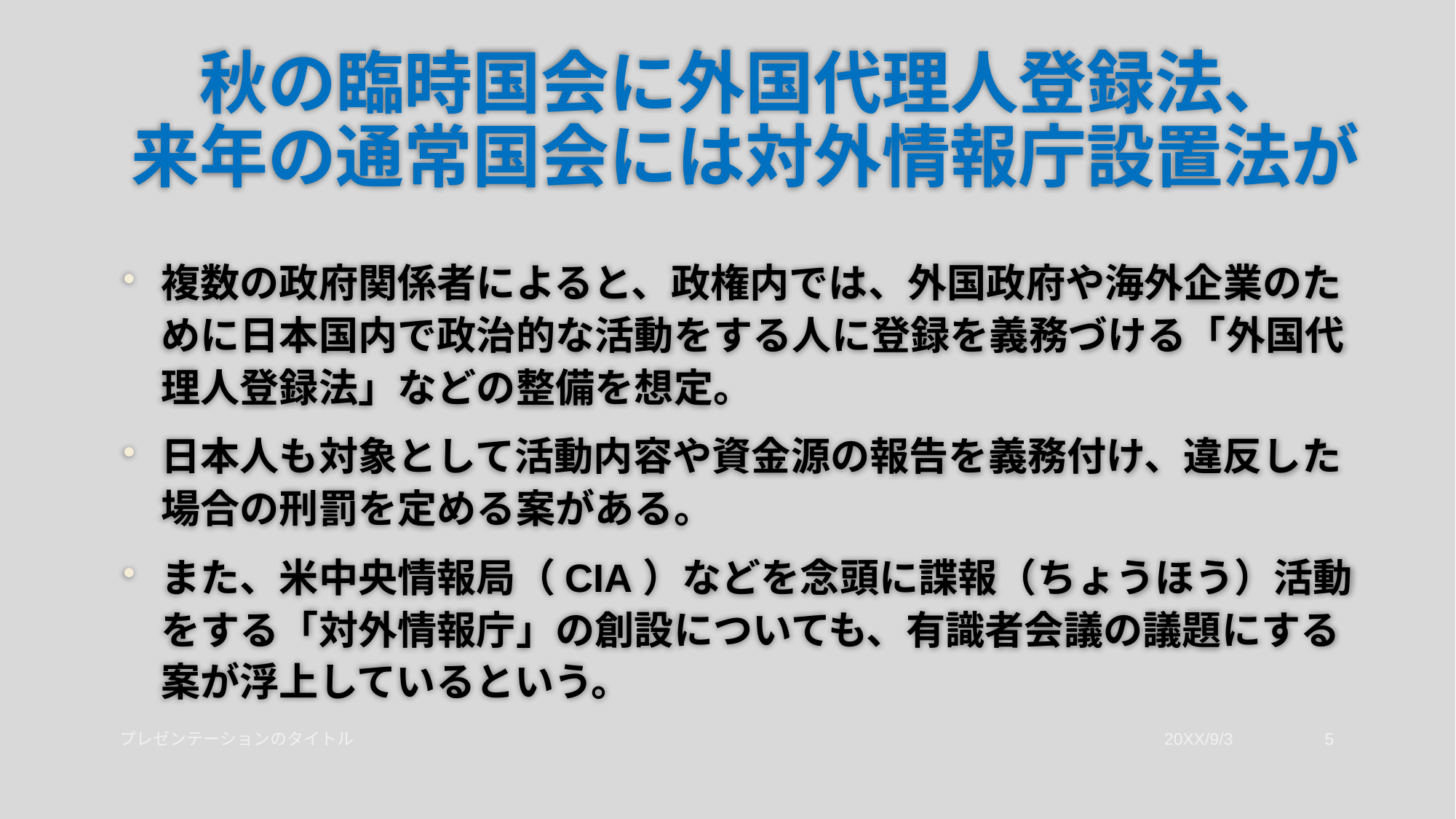

# 秋の臨時国会に外国代理人登録法、 来年の通常国会には対外情報庁設置法が
複数の政府関係者によると、政権内では、外国政府や海外企業のために日本国内で政治的な活動をする人に登録を義務づける「外国代理人登録法」などの整備を想定。
日本人も対象として活動内容や資金源の報告を義務付け、違反した場合の刑罰を定める案がある。
また、米中央情報局（CIA）などを念頭に諜報（ちょうほう）活動をする「対外情報庁」の創設についても、有識者会議の議題にする案が浮上しているという。

プレゼンテーションのタイトル
20XX/9/3
5